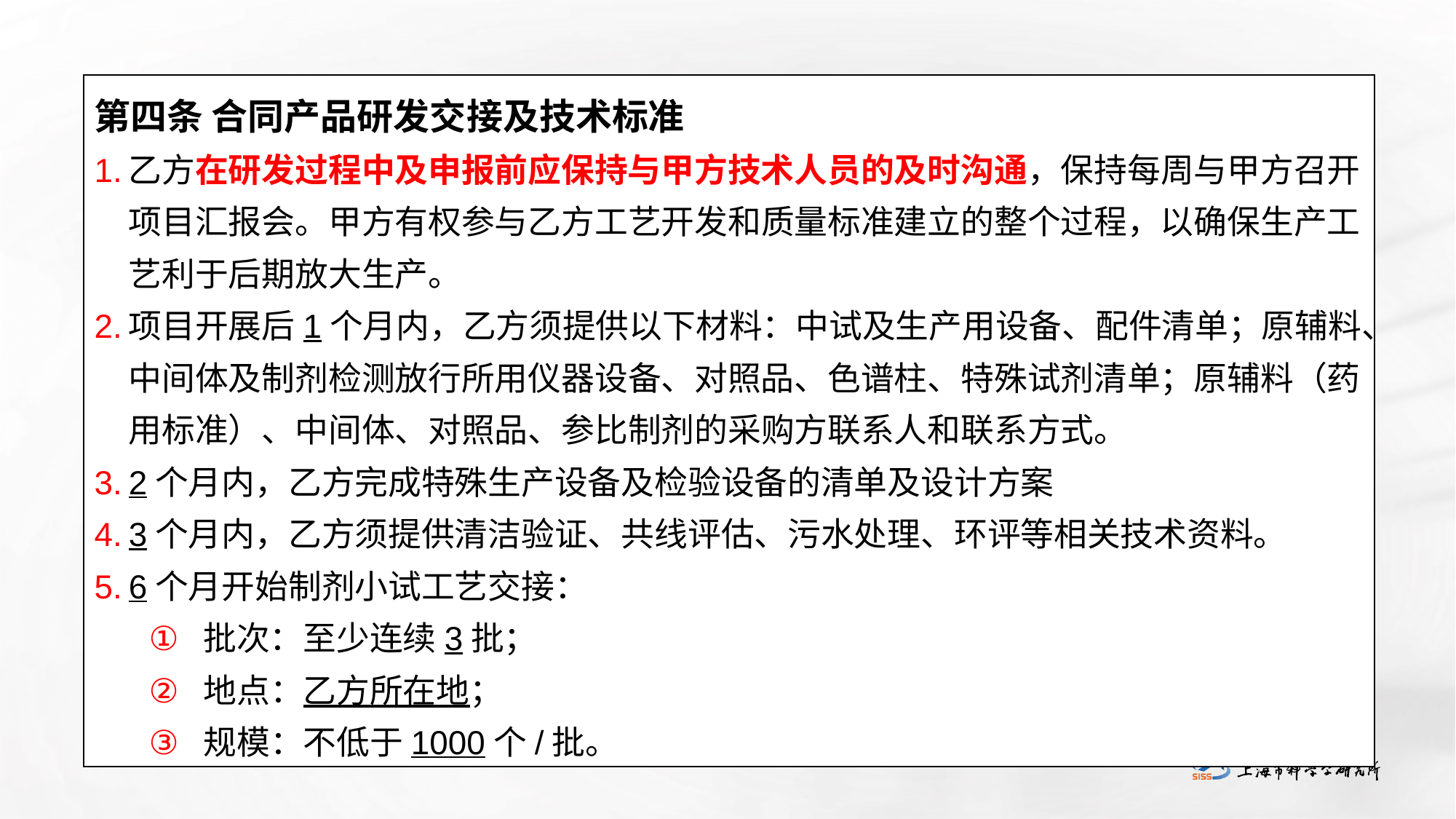

第四条 合同产品研发交接及技术标准
乙方在研发过程中及申报前应保持与甲方技术人员的及时沟通，保持每周与甲方召开项目汇报会。甲方有权参与乙方工艺开发和质量标准建立的整个过程，以确保生产工艺利于后期放大生产。
项目开展后1个月内，乙方须提供以下材料：中试及生产用设备、配件清单；原辅料、中间体及制剂检测放行所用仪器设备、对照品、色谱柱、特殊试剂清单；原辅料（药用标准）、中间体、对照品、参比制剂的采购方联系人和联系方式。
2个月内，乙方完成特殊生产设备及检验设备的清单及设计方案
3个月内，乙方须提供清洁验证、共线评估、污水处理、环评等相关技术资料。
6个月开始制剂小试工艺交接：
批次：至少连续3批；
地点：乙方所在地；
规模：不低于1000个/批。